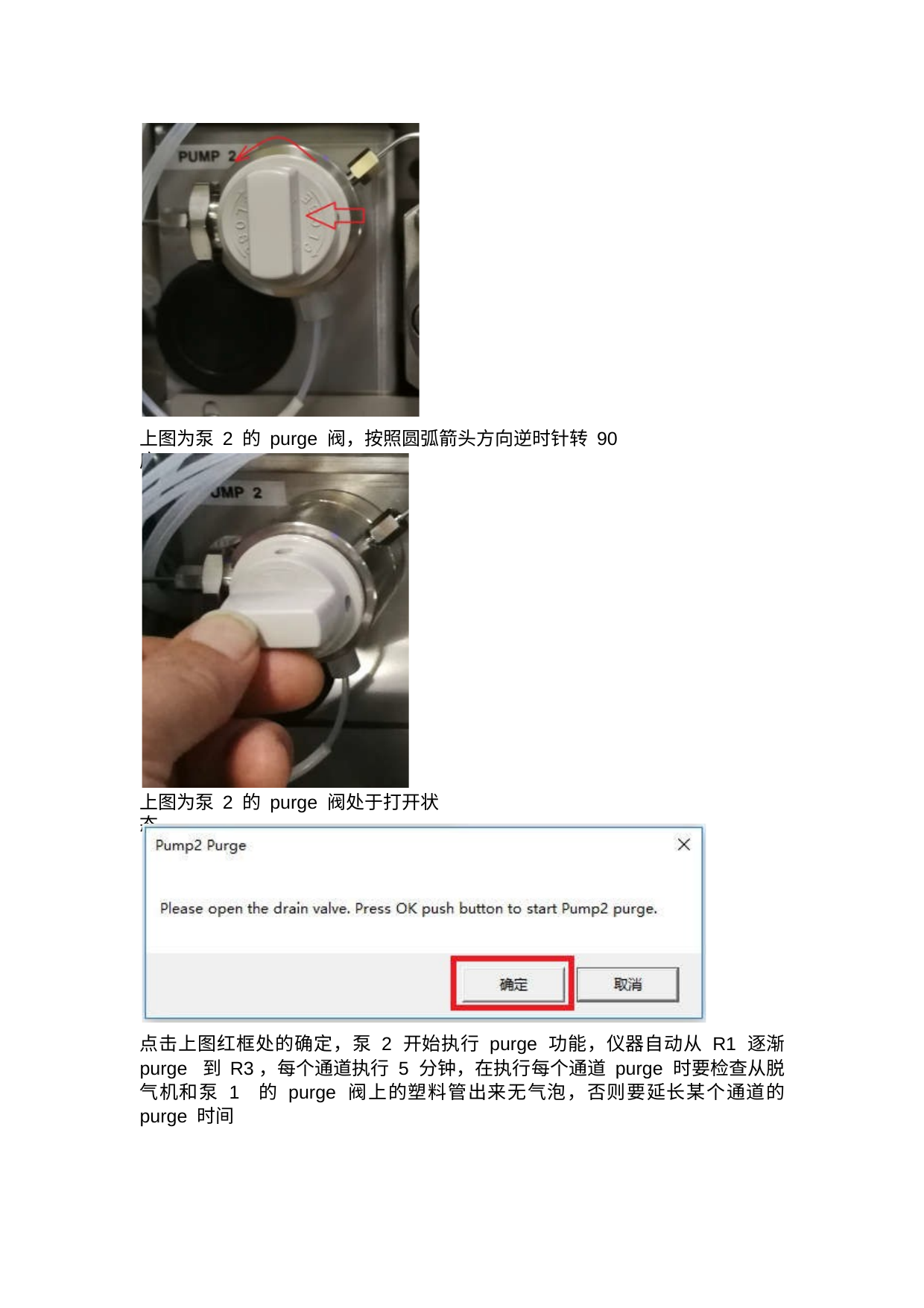

上图为泵 2 的 purge 阀，按照圆弧箭头方向逆时针转 90 度

上图为泵 2 的 purge 阀处于打开状态

点击上图红框处的确定，泵 2 开始执行 purge 功能，仪器自动从 R1 逐渐 purge  到 R3，每个通道执行 5 分钟，在执行每个通道 purge 时要检查从脱气机和泵 1  的 purge 阀上的塑料管出来无气泡，否则要延长某个通道的 purge 时间